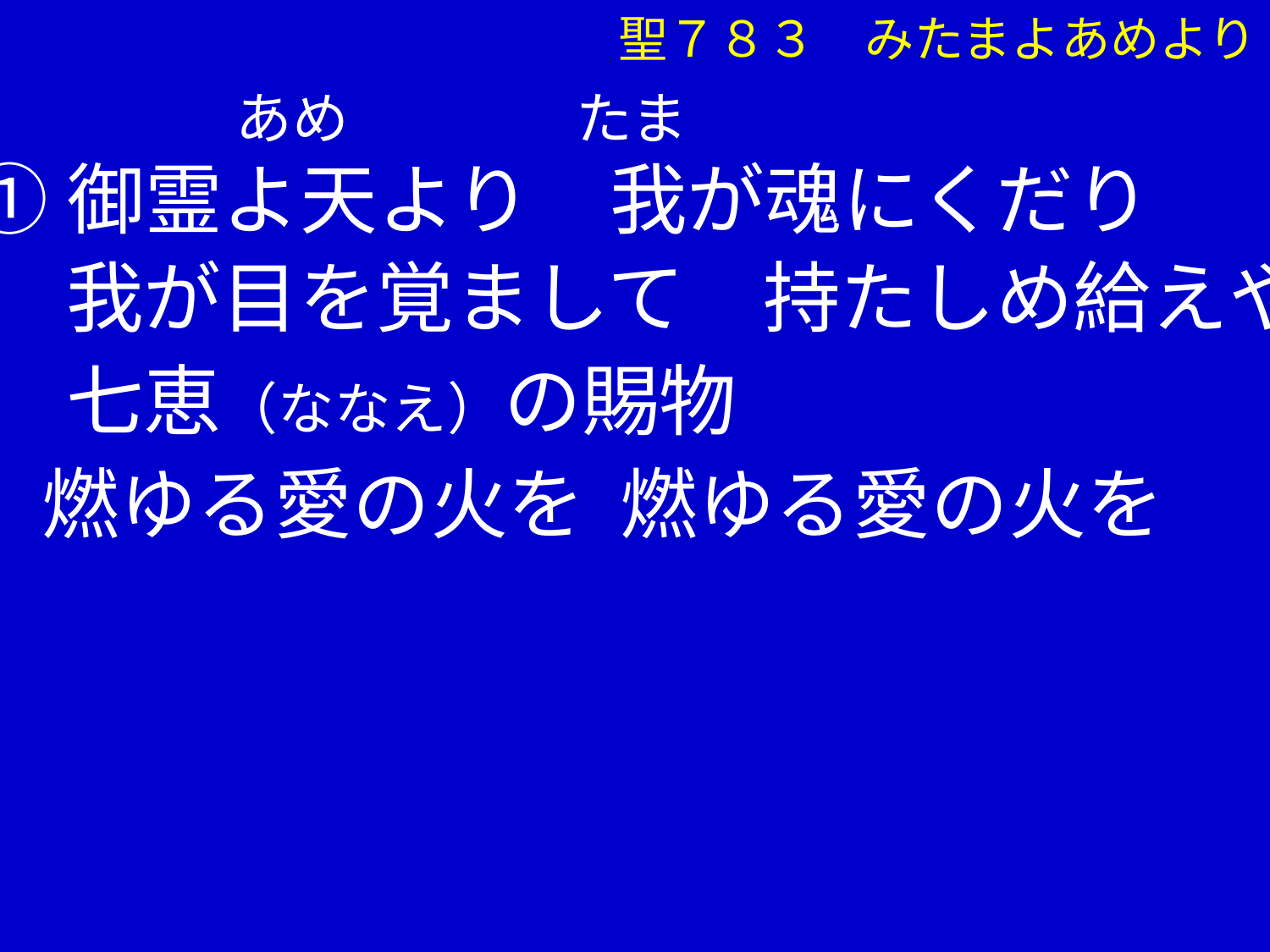

聖７８３　みたまよあめより
　　            あめ                  たま
①御霊よ天より　我が魂にくだり
　 我が目を覚まして　持たしめ給えや
　 七恵（ななえ）の賜物
   燃ゆる愛の火を  燃ゆる愛の火を